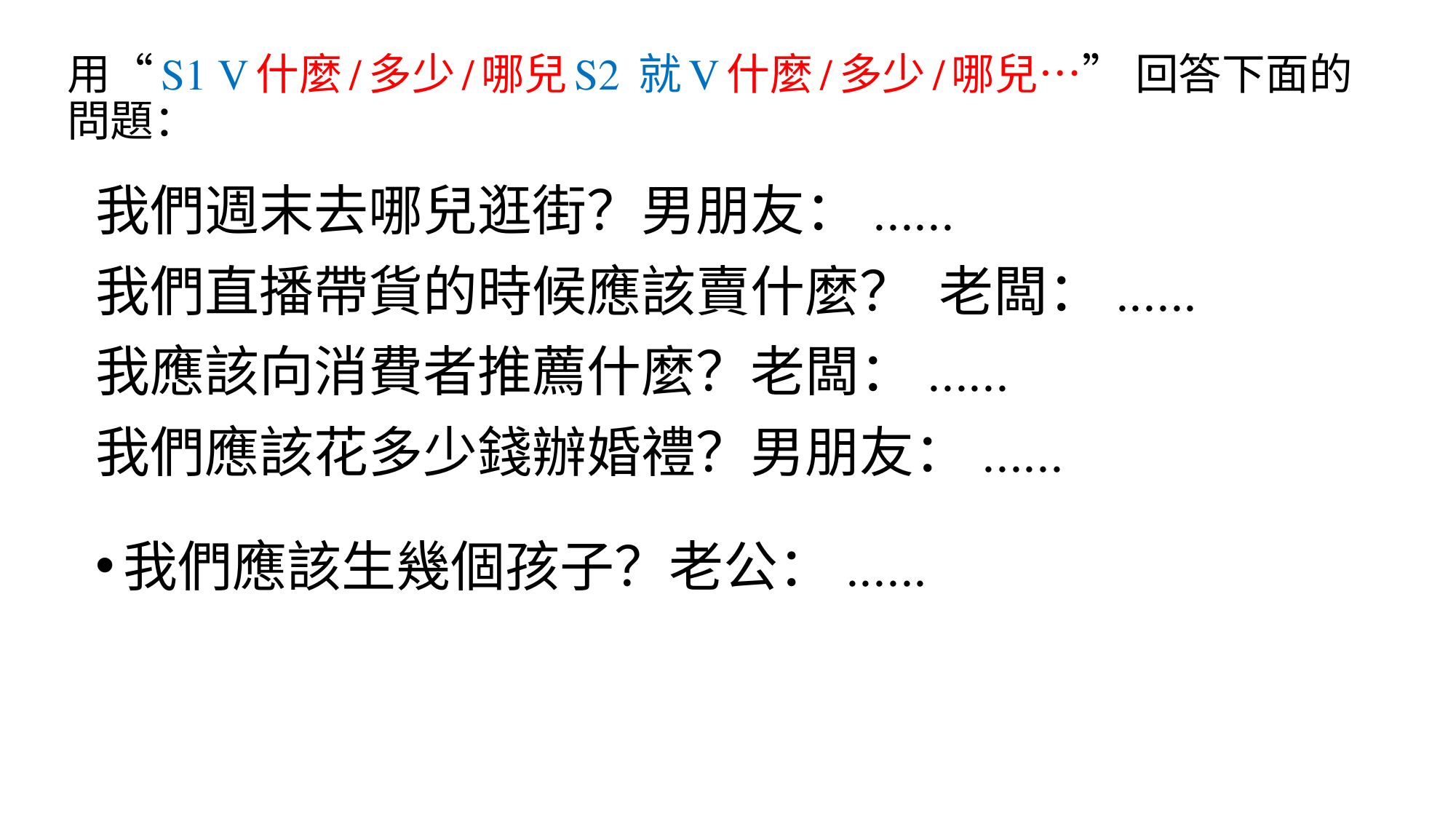

# 用“S1 V什麼/多少/哪兒S2 就V什麼/多少/哪兒…” 回答下面的問題：
我們週末去哪兒逛街？男朋友：......
我們直播帶貨的時候應該賣什麼？  老闆：......
我應該向消費者推薦什麼？老闆：......
我們應該花多少錢辦婚禮？男朋友：......
我們應該生幾個孩子？老公：......